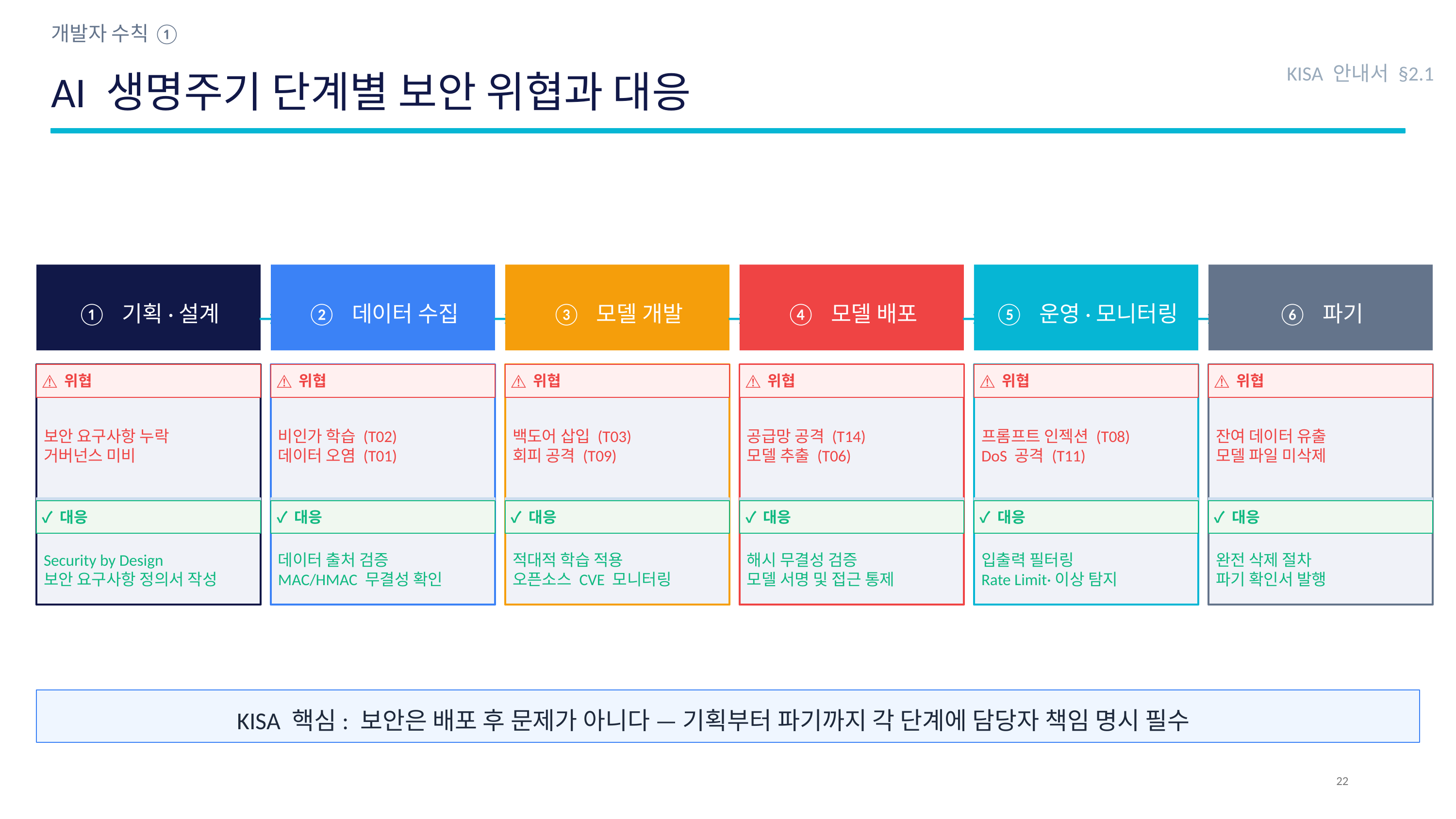

개발자 수칙 ①
AI 생명주기 단계별 보안 위협과 대응
KISA 안내서 §2.1

①  기획·설계
②  데이터 수집
③  모델 개발
④  모델 배포
⑤  운영·모니터링
⑥  파기
→
→
→
→
→

⚠ 위협
⚠ 위협
⚠ 위협
⚠ 위협
⚠ 위협
⚠ 위협
보안 요구사항 누락
거버넌스 미비
비인가 학습 (T02)
데이터 오염 (T01)
백도어 삽입 (T03)
회피 공격 (T09)
공급망 공격 (T14)
모델 추출 (T06)
프롬프트 인젝션 (T08)
DoS 공격 (T11)
잔여 데이터 유출
모델 파일 미삭제

✓ 대응
✓ 대응
✓ 대응
✓ 대응
✓ 대응
✓ 대응
Security by Design
보안 요구사항 정의서 작성
데이터 출처 검증
MAC/HMAC 무결성 확인
적대적 학습 적용
오픈소스 CVE 모니터링
해시 무결성 검증
모델 서명 및 접근 통제
입출력 필터링
Rate Limit·이상 탐지
완전 삭제 절차
파기 확인서 발행

KISA 핵심: 보안은 배포 후 문제가 아니다 — 기획부터 파기까지 각 단계에 담당자 책임 명시 필수
22